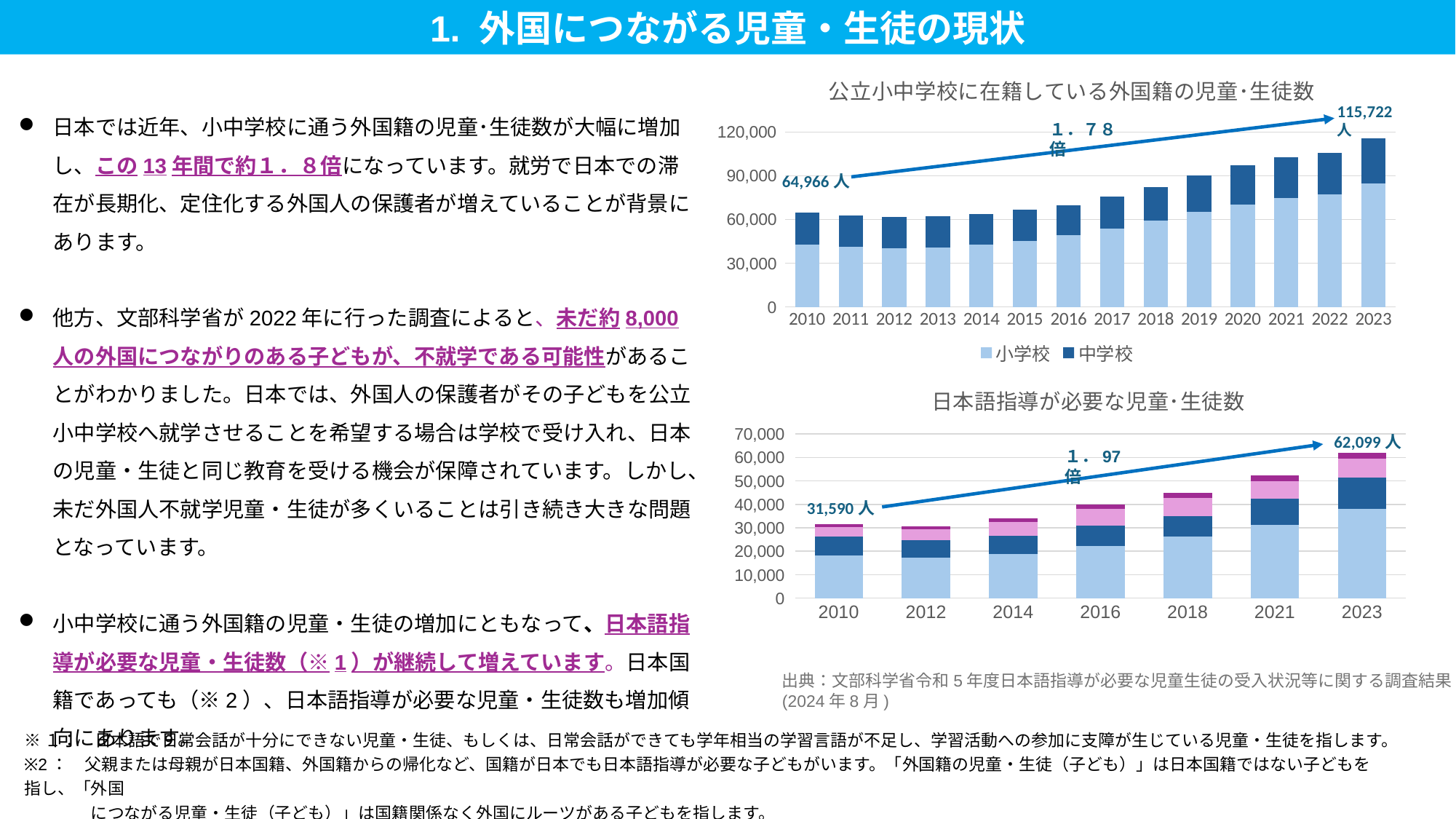

1. 外国につながる児童・生徒の現状

### Chart: 公立小中学校に在籍している外国籍の児童･生徒数

| Category | 小学校 | 中学校 |
|---|---|---|
| 2010 | 42748.0 | 22218.0 |
| 2011 | 41166.0 | 21806.0 |
| 2012 | 40263.0 | 21405.0 |
| 2013 | 40796.0 | 21310.0 |
| 2014 | 42721.0 | 21143.0 |
| 2015 | 45267.0 | 21437.0 |
| 2016 | 49093.0 | 20686.0 |
| 2017 | 53714.0 | 21828.0 |
| 2018 | 59094.0 | 23051.0 |
| 2019 | 65337.0 | 24800.0 |
| 2020 | 70401.0 | 26847.0 |
| 2021 | 74683.0 | 28101.0 |
| 2022 | 77179.0 | 28736.0 |
| 2023 | 84930.0 | 30792.0 |
115,722人
日本では近年、小中学校に通う外国籍の児童･生徒数が大幅に増加し、この13年間で約１．８倍になっています。就労で日本での滞在が長期化、定住化する外国人の保護者が増えていることが背景にあります。

他方、文部科学省が2022年に行った調査によると、未だ約8,000人の外国につながりのある子どもが、不就学である可能性があることがわかりました。日本では、外国人の保護者がその子どもを公立小中学校へ就学させることを希望する場合は学校で受け入れ、日本の児童・生徒と同じ教育を受ける機会が保障されています。しかし、未だ外国人不就学児童・生徒が多くいることは引き続き大きな問題となっています。

小中学校に通う外国籍の児童・生徒の増加にともなって、日本語指導が必要な児童・生徒数（※1）が継続して増えています。日本国籍であっても（※2）、日本語指導が必要な児童・生徒数も増加傾向にあります。
１．７８倍
64,966人

### Chart: 日本語指導が必要な児童･生徒数

| Category | 小学校(外国籍) | 中学校(外国籍) | 小学校(日本国籍) | 中学校(日本国籍) |
|---|---|---|---|---|
| 2010 | 18365.0 | 8012.0 | 3956.0 | 1257.0 |
| 2012 | 17154.0 | 7558.0 | 4609.0 | 1240.0 |
| 2014 | 18884.0 | 7809.0 | 5899.0 | 1586.0 |
| 2016 | 22156.0 | 8792.0 | 7250.0 | 1803.0 |
| 2018 | 26316.0 | 8792.0 | 7669.0 | 2071.0 |
| 2021 | 31189.0 | 11280.0 | 7550.0 | 2376.0 |
| 2023 | 38141.0 | 13369.0 | 7991.0 | 2598.0 |
62,099人
１．97倍
31,590人
出典：文部科学省令和5年度日本語指導が必要な児童生徒の受入状況等に関する調査結果(2024年8月)
※１：　日本語で日常会話が十分にできない児童・生徒、もしくは、日常会話ができても学年相当の学習言語が不足し、学習活動への参加に支障が生じている児童・生徒を指します。
※2：　父親または母親が日本国籍、外国籍からの帰化など、国籍が日本でも日本語指導が必要な子どもがいます。「外国籍の児童・生徒（子ども）」は日本国籍ではない子どもを指し、「外国
　　　　につながる児童・生徒（子ども）」は国籍関係なく外国にルーツがある子どもを指します。